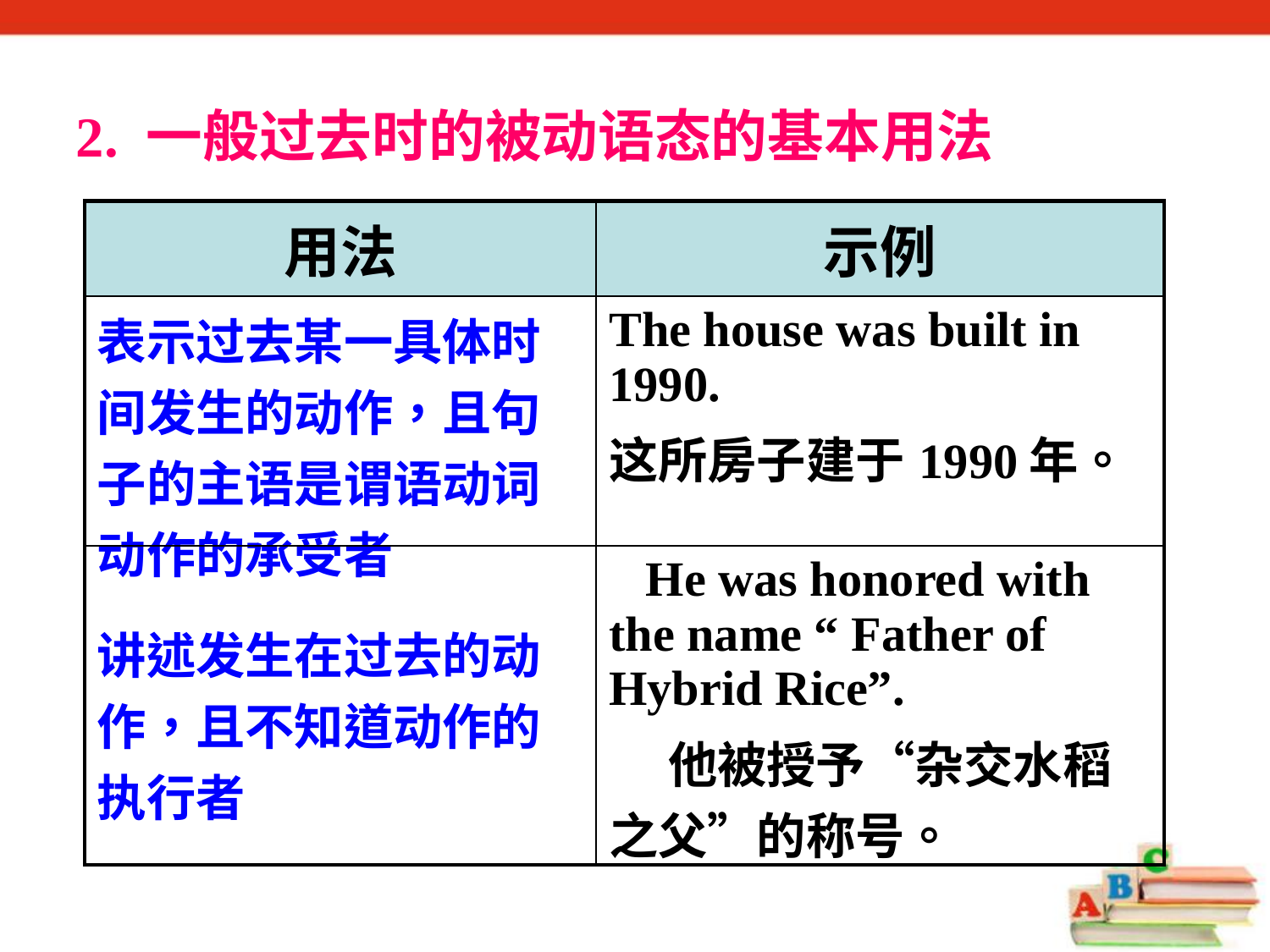

2. 一般过去时的被动语态的基本用法
| 用法 | 示例 |
| --- | --- |
| 表示过去某一具体时间发生的动作，且句子的主语是谓语动词动作的承受者 | The house was built in 1990. 这所房子建于1990年。 |
| 讲述发生在过去的动作，且不知道动作的执行者 | He was honored with the name “ Father of Hybrid Rice”. 他被授予“杂交水稻之父”的称号。 |